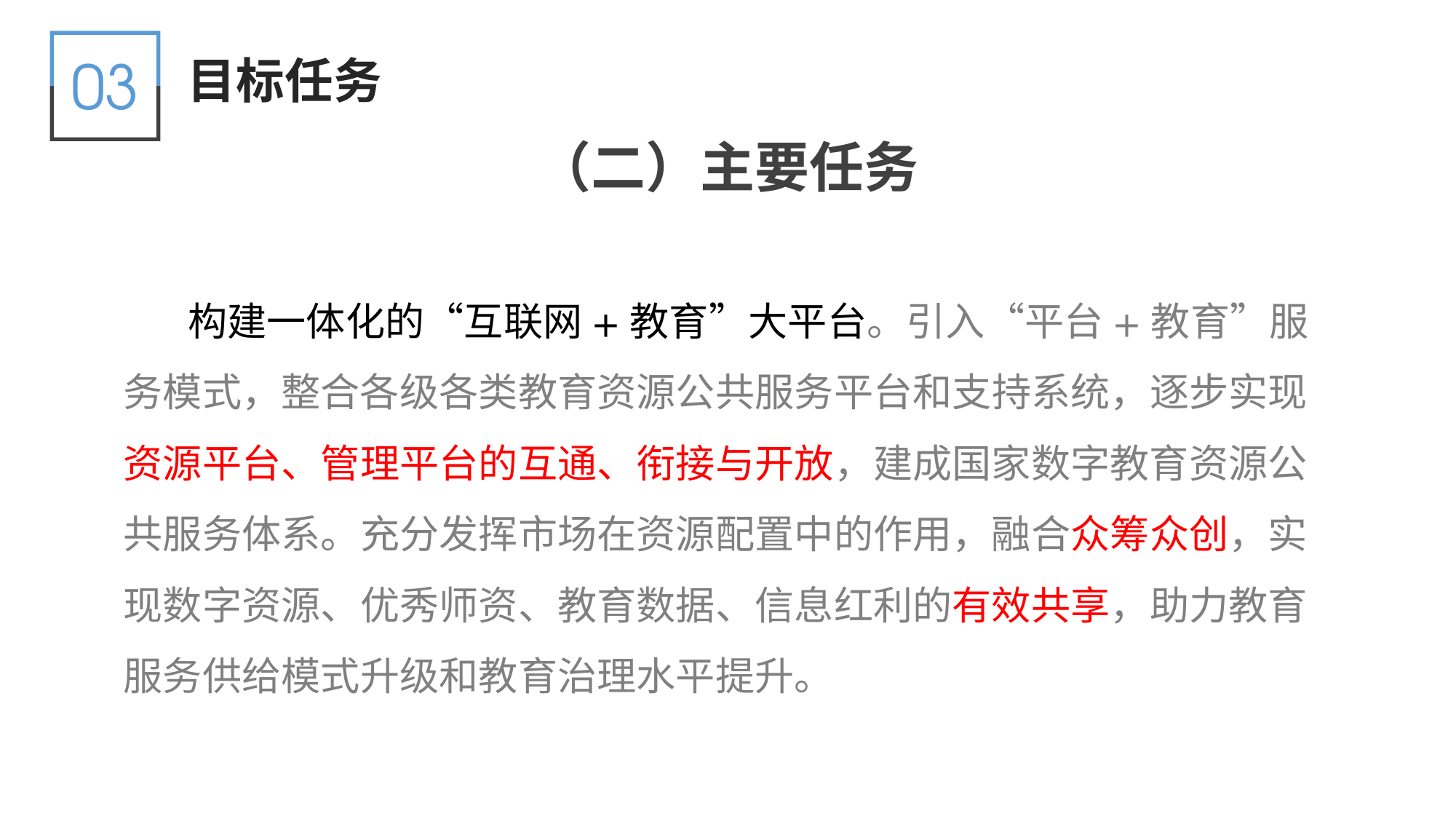

03
目标任务

（二）主要任务
构建一体化的“互联网+教育”大平台。引入“平台+教育”服务模式，整合各级各类教育资源公共服务平台和支持系统，逐步实现资源平台、管理平台的互通、衔接与开放，建成国家数字教育资源公共服务体系。充分发挥市场在资源配置中的作用，融合众筹众创，实现数字资源、优秀师资、教育数据、信息红利的有效共享，助力教育服务供给模式升级和教育治理水平提升。